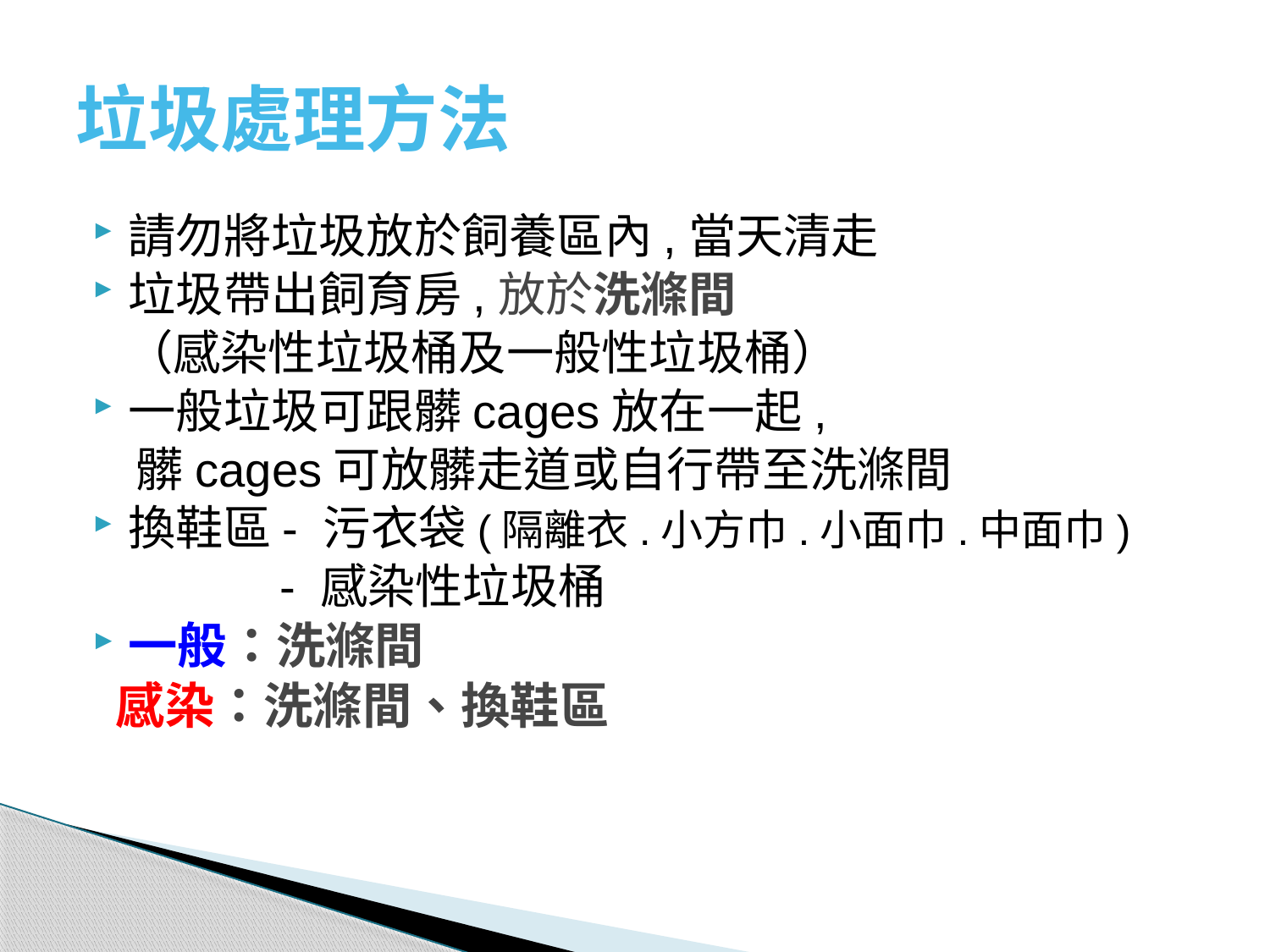

# 垃圾處理方法
請勿將垃圾放於飼養區內,當天清走
垃圾帶出飼育房,放於洗滌間
  （感染性垃圾桶及一般性垃圾桶）
一般垃圾可跟髒cages放在一起,
   髒cages可放髒走道或自行帶至洗滌間
換鞋區- 污衣袋(隔離衣.小方巾.小面巾.中面巾)
              - 感染性垃圾桶
一般：洗滌間
 感染：洗滌間、換鞋區